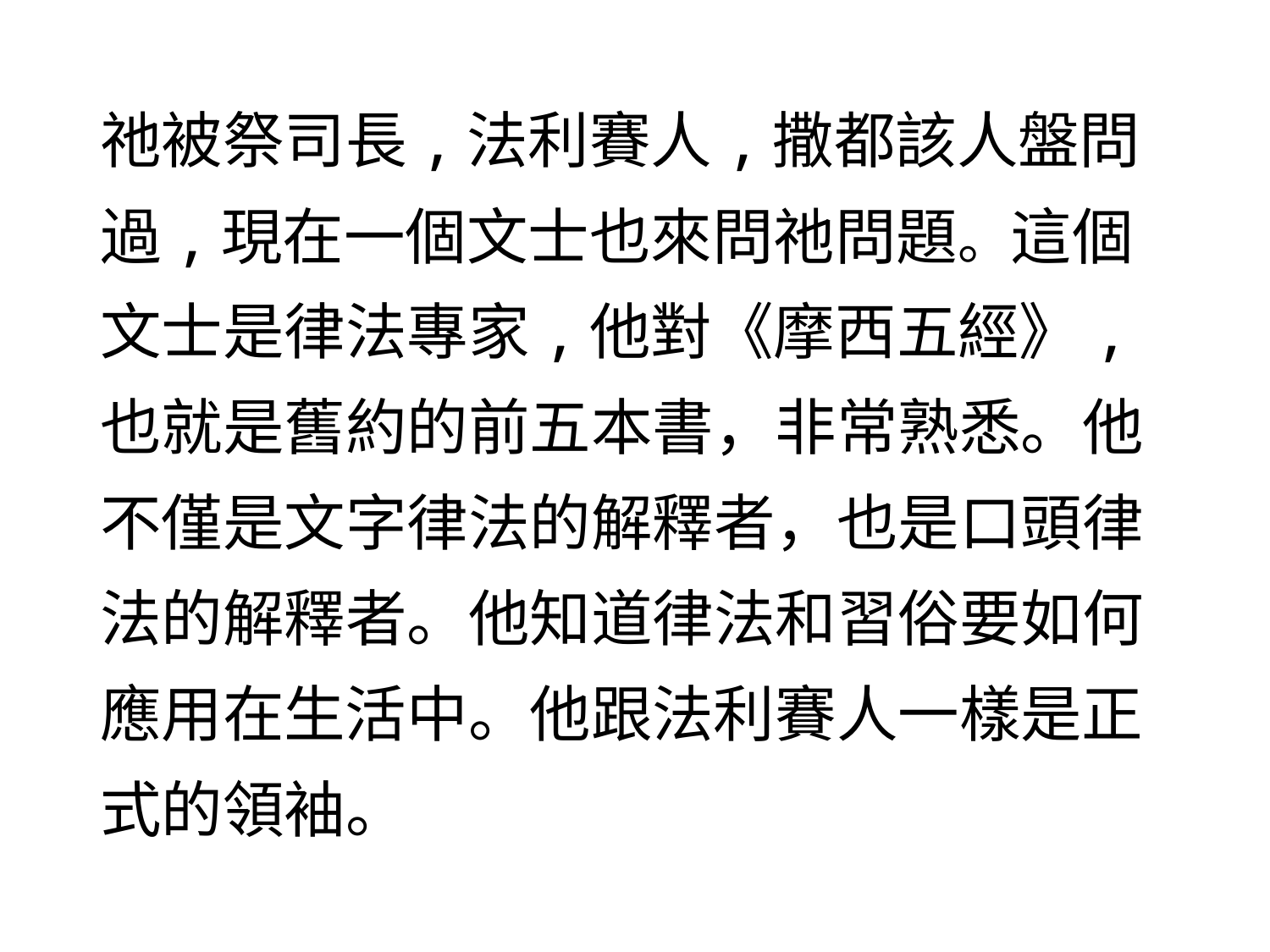

祂被祭司長,法利賽人,撒都該人盤問過,現在一個文士也來問祂問題。這個文士是律法專家,他對《摩西五經》,也就是舊約的前五本書，非常熟悉。他不僅是文字律法的解釋者，也是口頭律法的解釋者。他知道律法和習俗要如何應用在生活中。他跟法利賽人一樣是正式的領袖。